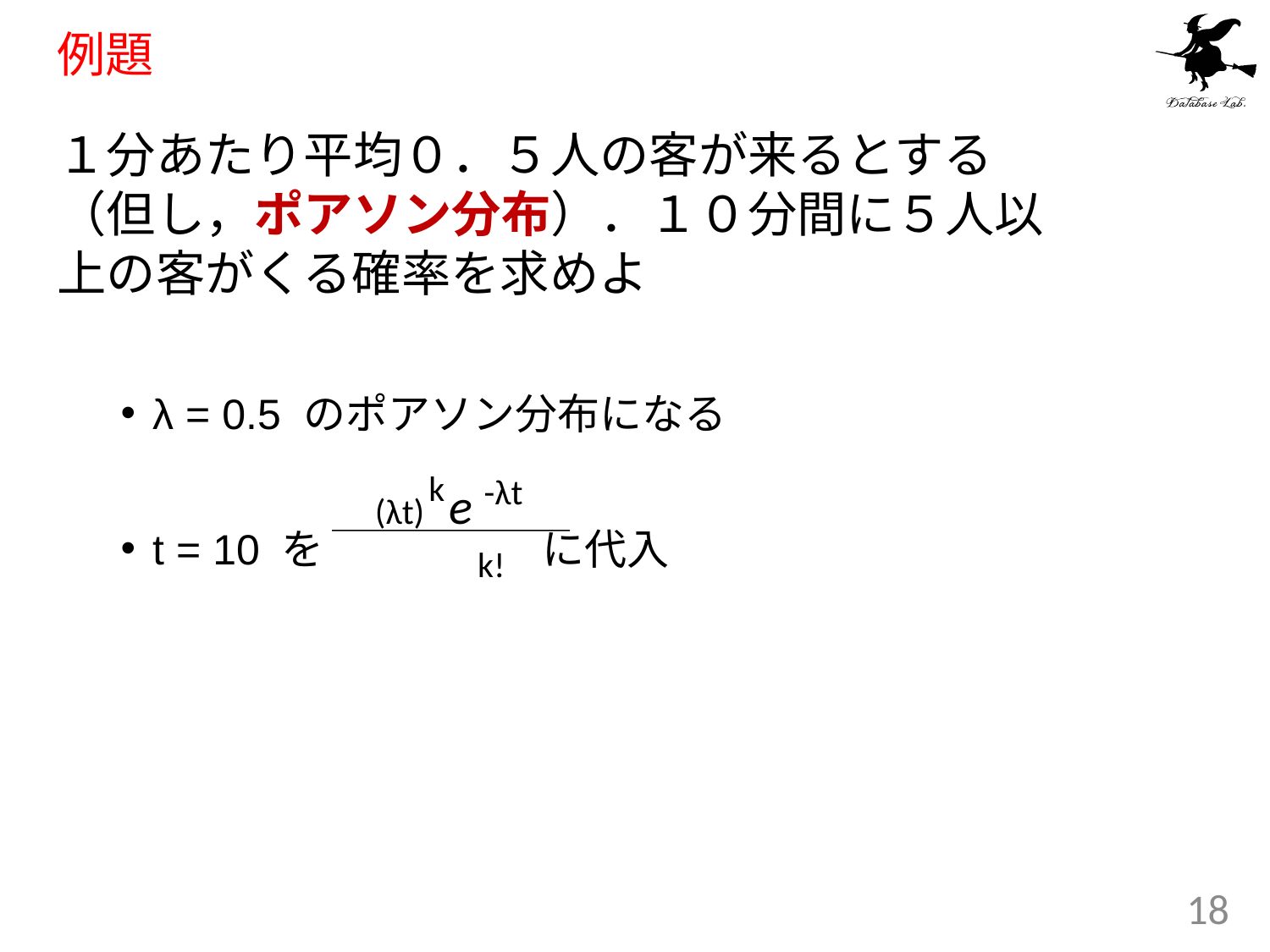

# 例題
１分あたり平均０．５人の客が来るとする（但し，ポアソン分布）．１０分間に５人以上の客がくる確率を求めよ

λ = 0.5 のポアソン分布になる

t = 10 を                       に代入

k
-λt
(λt)   e

k!
18